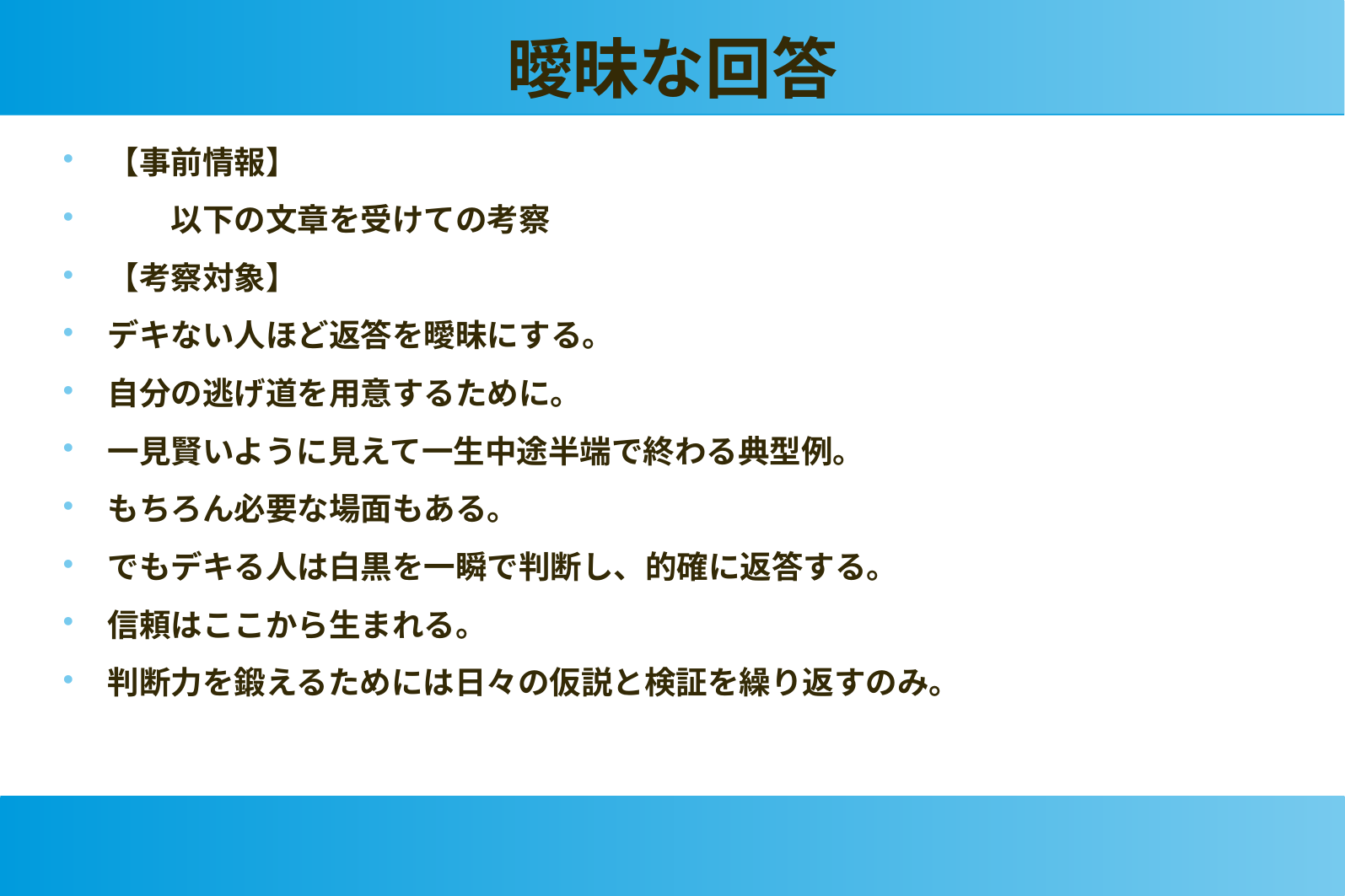

曖昧な回答
【事前情報】
　　以下の文章を受けての考察
【考察対象】
デキない人ほど返答を曖昧にする。
自分の逃げ道を用意するために。
一見賢いように見えて一生中途半端で終わる典型例。
もちろん必要な場面もある。
でもデキる人は白黒を一瞬で判断し、的確に返答する。
信頼はここから生まれる。
判断力を鍛えるためには日々の仮説と検証を繰り返すのみ。